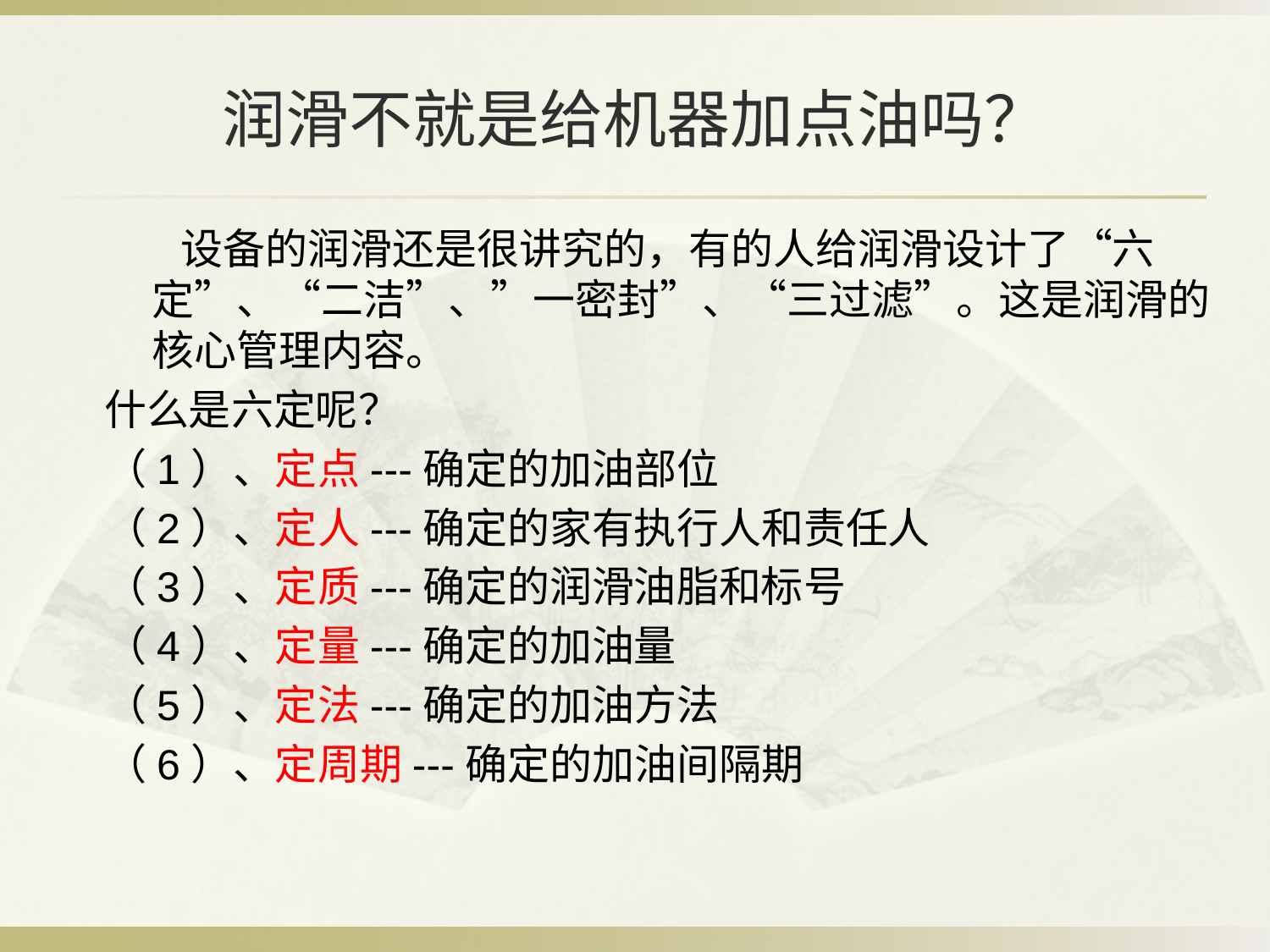

# 润滑不就是给机器加点油吗？
       设备的润滑还是很讲究的，有的人给润滑设计了“六定”、“二洁”、”一密封”、“三过滤”。这是润滑的核心管理内容。
什么是六定呢？
（1）、定点---确定的加油部位
（2）、定人---确定的家有执行人和责任人
（3）、定质---确定的润滑油脂和标号
（4）、定量---确定的加油量
（5）、定法---确定的加油方法
（6）、定周期---确定的加油间隔期